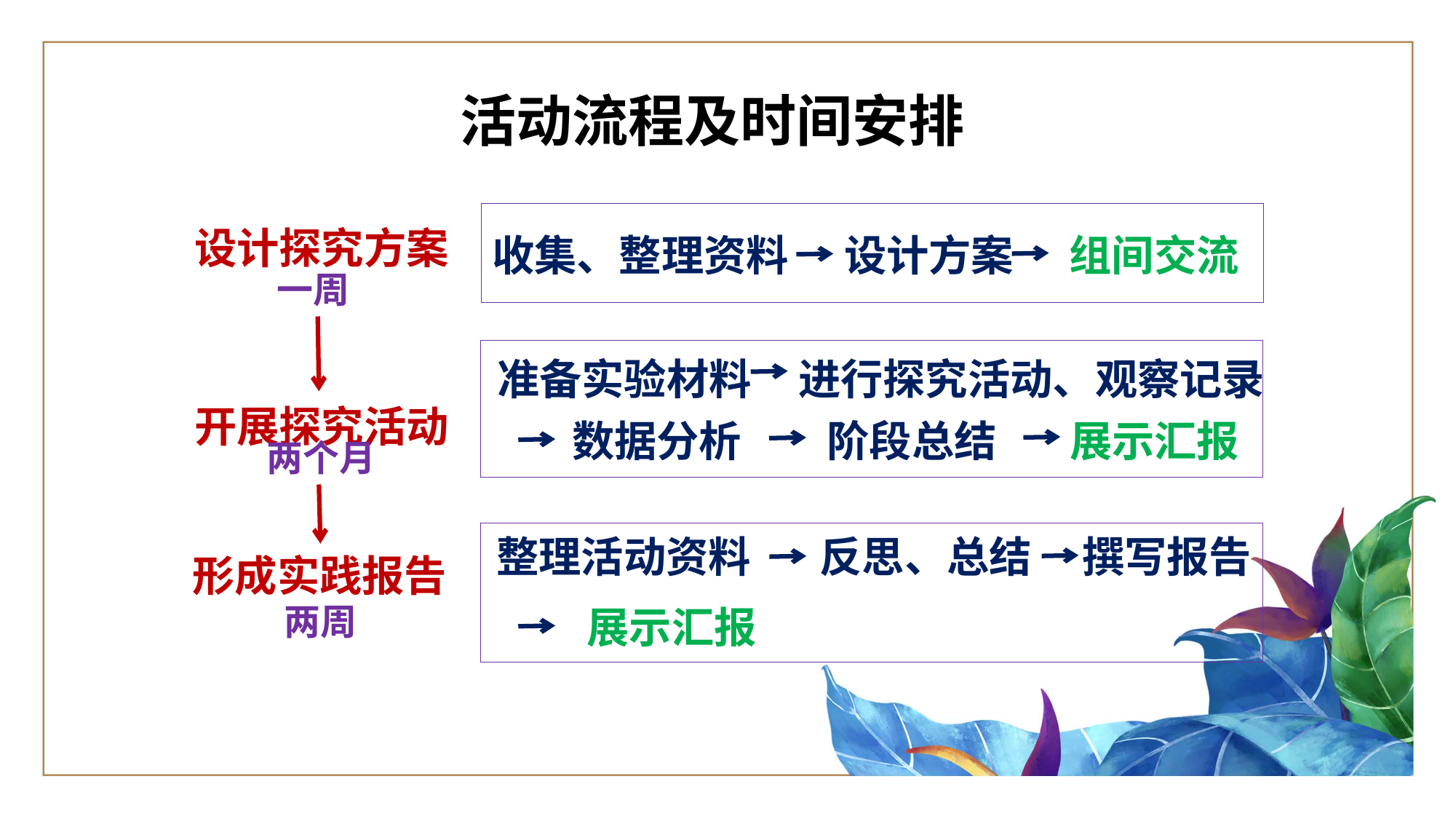

活动流程及时间安排

设计探究方案
收集、整理资料
设计方案
组间交流
一周

准备实验材料
进行探究活动、观察记录
开展探究活动
数据分析
阶段总结
展示汇报
两个月

整理活动资料
反思、总结
撰写报告
形成实践报告
两周
展示汇报